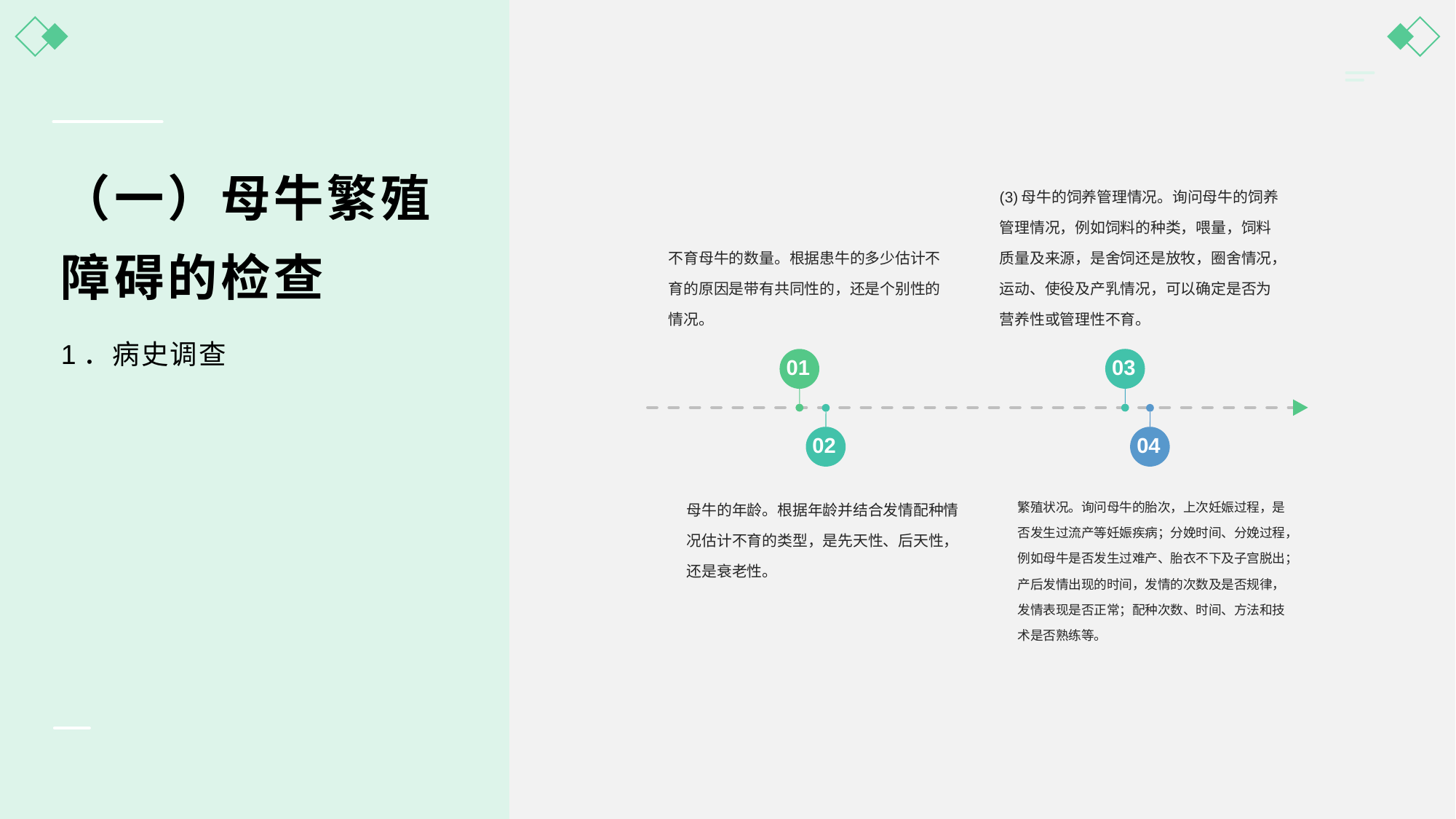

（一）母牛繁殖障碍的检查
不育母牛的数量。根据患牛的多少估计不育的原因是带有共同性的，还是个别性的情况。
(3)母牛的饲养管理情况。询问母牛的饲养管理情况，例如饲料的种类，喂量，饲料质量及来源，是舍饲还是放牧，圈舍情况，运动、使役及产乳情况，可以确定是否为营养性或管理性不育。
1．病史调查

03
01

04
02
母牛的年龄。根据年龄并结合发情配种情况估计不育的类型，是先天性、后天性，还是衰老性。
繁殖状况。询问母牛的胎次，上次妊娠过程，是否发生过流产等妊娠疾病；分娩时间、分娩过程，例如母牛是否发生过难产、胎衣不下及子宫脱出；产后发情出现的时间，发情的次数及是否规律，发情表现是否正常；配种次数、时间、方法和技术是否熟练等。